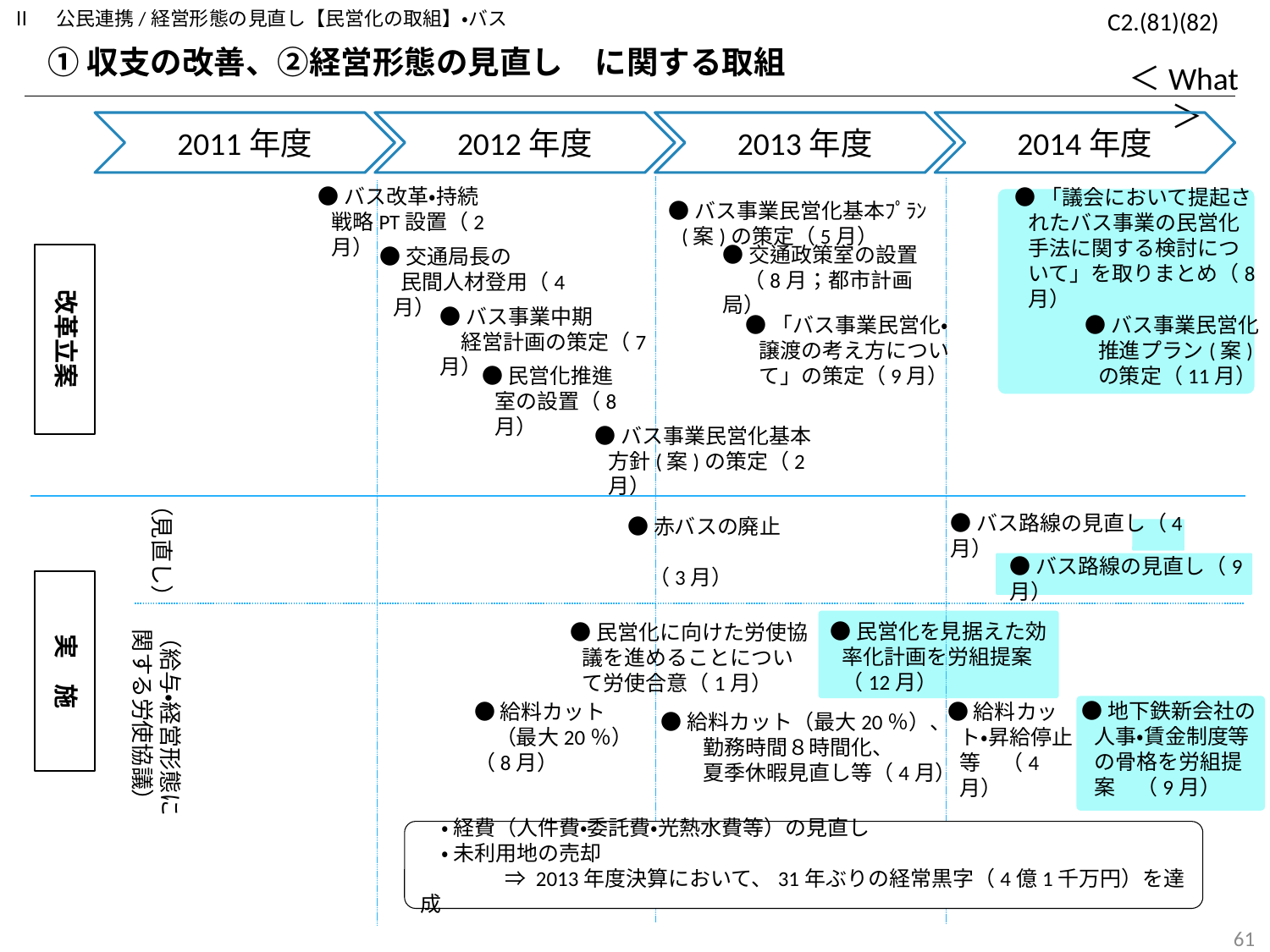

Ⅱ　公民連携/経営形態の見直し【民営化の取組】・バス
C2.(81)(82)
①収支の改善、②経営形態の見直し　に関する取組
＜What＞
2011年度
2012年度
2013年度
2014年度
●バス改革・持続戦略PT設置（2月）
●バス事業民営化基本ﾌﾟﾗﾝ(案)の策定（5月）

●「議会において提起されたバス事業の民営化手法に関する検討について」を取りまとめ（8月）
●交通政策室の設置
　（8月；都市計画局）
●交通局長の
　民間人材登用（4月）
改革立案
●バス事業中期
　経営計画の策定（7月）
●「バス事業民営化・譲渡の考え方について」の策定（9月）
●バス事業民営化推進プラン(案)の策定（11月）
●民営化推進室の設置（8月）
●バス事業民営化基本方針(案)の策定（2月）
（見直し）
●バス路線の見直し（4月）
●赤バスの廃止
　（3月）

●バス路線の見直し（9月）

実　施

（給与・経営形態に関する労使協議）
●民営化を見据えた効率化計画を労組提案（12月）
●民営化に向けた労使協議を進めることについて労使合意（1月）
●地下鉄新会社の人事・賃金制度等の骨格を労組提案　（9月）
●給料カット・昇給停止等　（4月）

●給料カット
　（最大20％）（8月）
●給料カット（最大20％）、
　　勤務時間８時間化、
　　夏季休暇見直し等（4月）
　・ 経費（人件費・委託費・光熱水費等）の見直し
　・ 未利用地の売却
　　　　⇒ 2013年度決算において、31年ぶりの経常黒字（4億1千万円）を達成
61